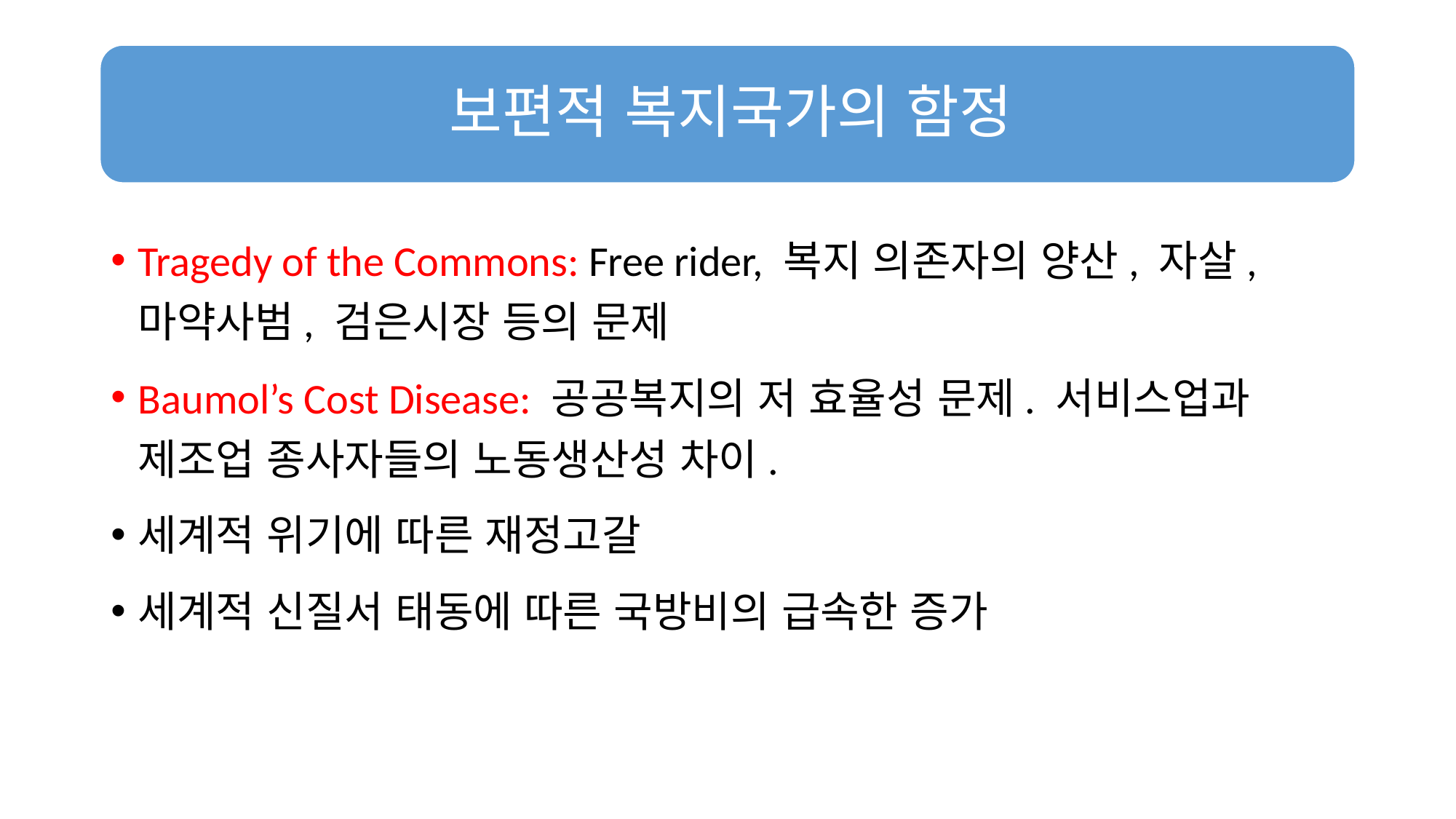

보편적 복지국가의 함정
Tragedy of the Commons: Free rider, 복지 의존자의 양산, 자살, 마약사범, 검은시장 등의 문제
Baumol’s Cost Disease: 공공복지의 저 효율성 문제. 서비스업과 제조업 종사자들의 노동생산성 차이.
세계적 위기에 따른 재정고갈
세계적 신질서 태동에 따른 국방비의 급속한 증가